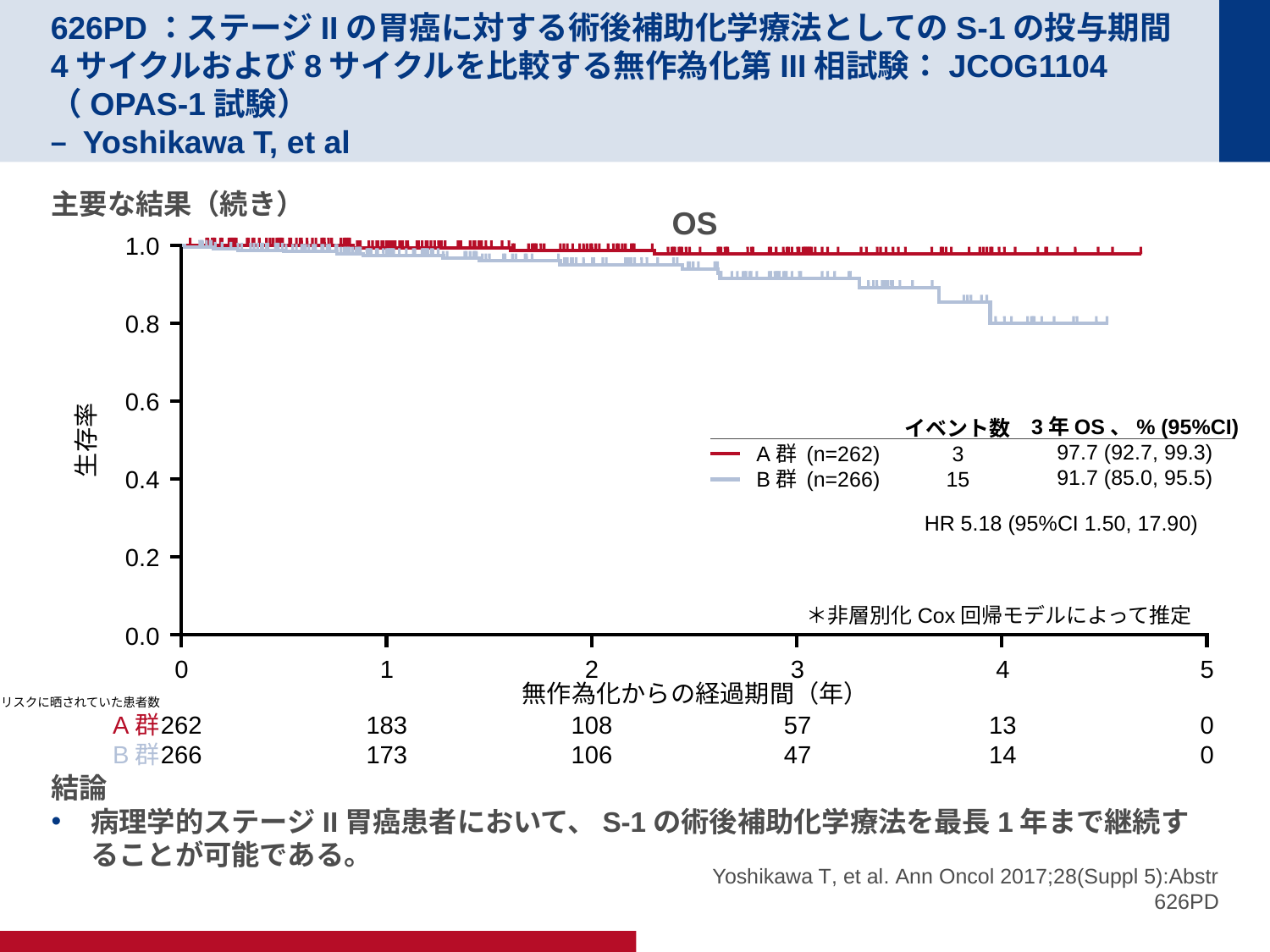

# 626PD：ステージIIの胃癌に対する術後補助化学療法としてのS-1の投与期間4サイクルおよび8サイクルを比較する無作為化第III相試験：JCOG1104 （OPAS-1試験） – Yoshikawa T, et al
主要な結果（続き）
結論
病理学的ステージII胃癌患者において、S-1の術後補助化学療法を最長1年まで継続することが可能である。
OS
1.0

0.8
0.6
3年OS、% (95%CI)
97.7 (92.7, 99.3)
91.7 (85.0, 95.5)
イベント数
3
15
生存率
A群 (n=262)
B群 (n=266)
0.4
HR 5.18 (95%CI 1.50, 17.90)
0.2
＊非層別化Cox回帰モデルによって推定
0.0
0
1
2
3
4
5
無作為化からの経過期間（年）
リスクに晒されていた患者数
A群
B群
262
266
183
173
108
106
57
47
13
14
0
0
Yoshikawa T, et al. Ann Oncol 2017;28(Suppl 5):Abstr 626PD